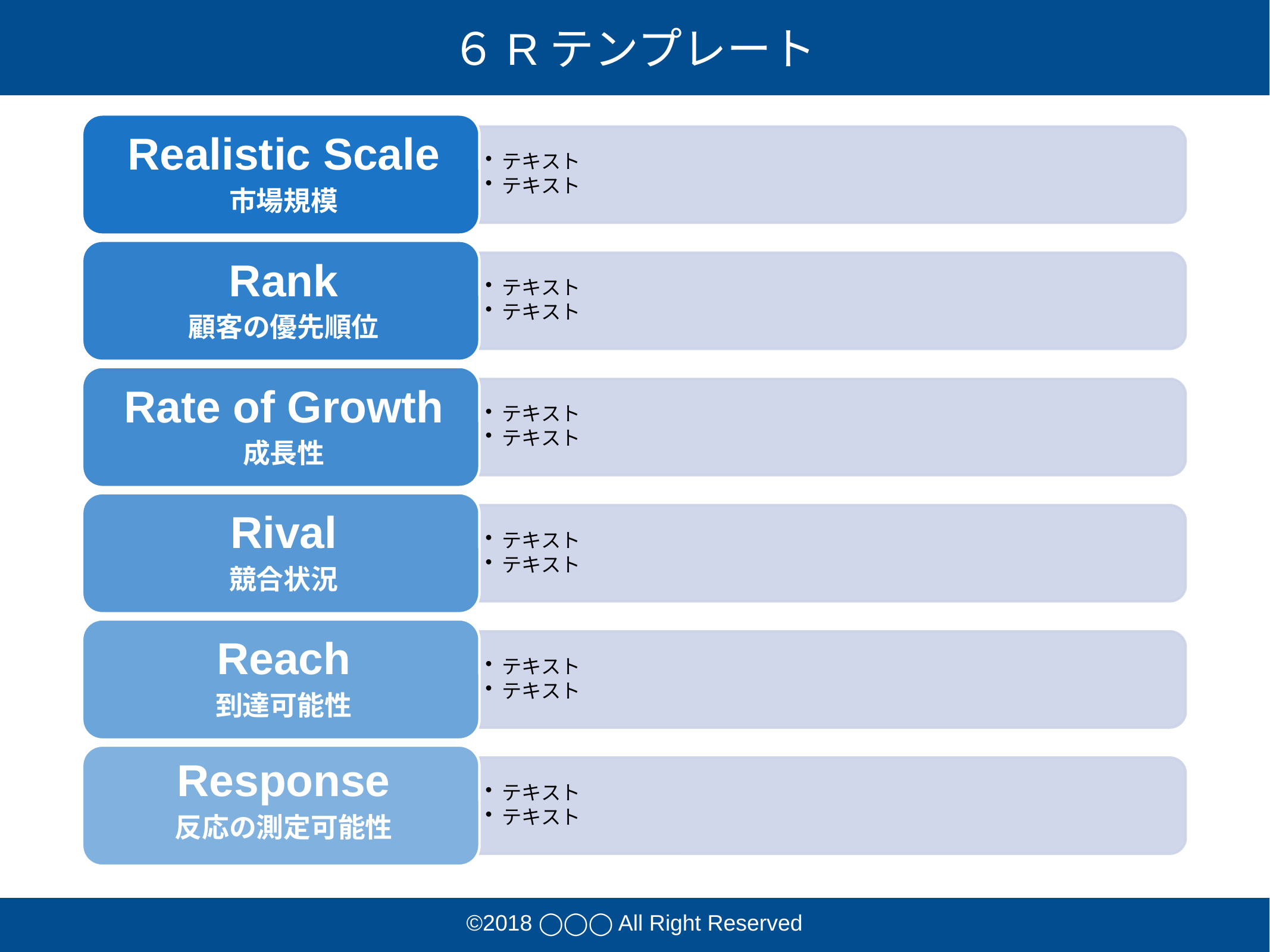

６Rテンプレート
テキスト
テキスト
Realistic Scale
市場規模
テキスト
テキスト
Rank
顧客の優先順位
テキスト
テキスト
Rate of Growth
成長性
テキスト
テキスト
Rival
競合状況
テキスト
テキスト
Reach
到達可能性
テキスト
テキスト
Response
反応の測定可能性

©2018 ◯◯◯ All Right Reserved